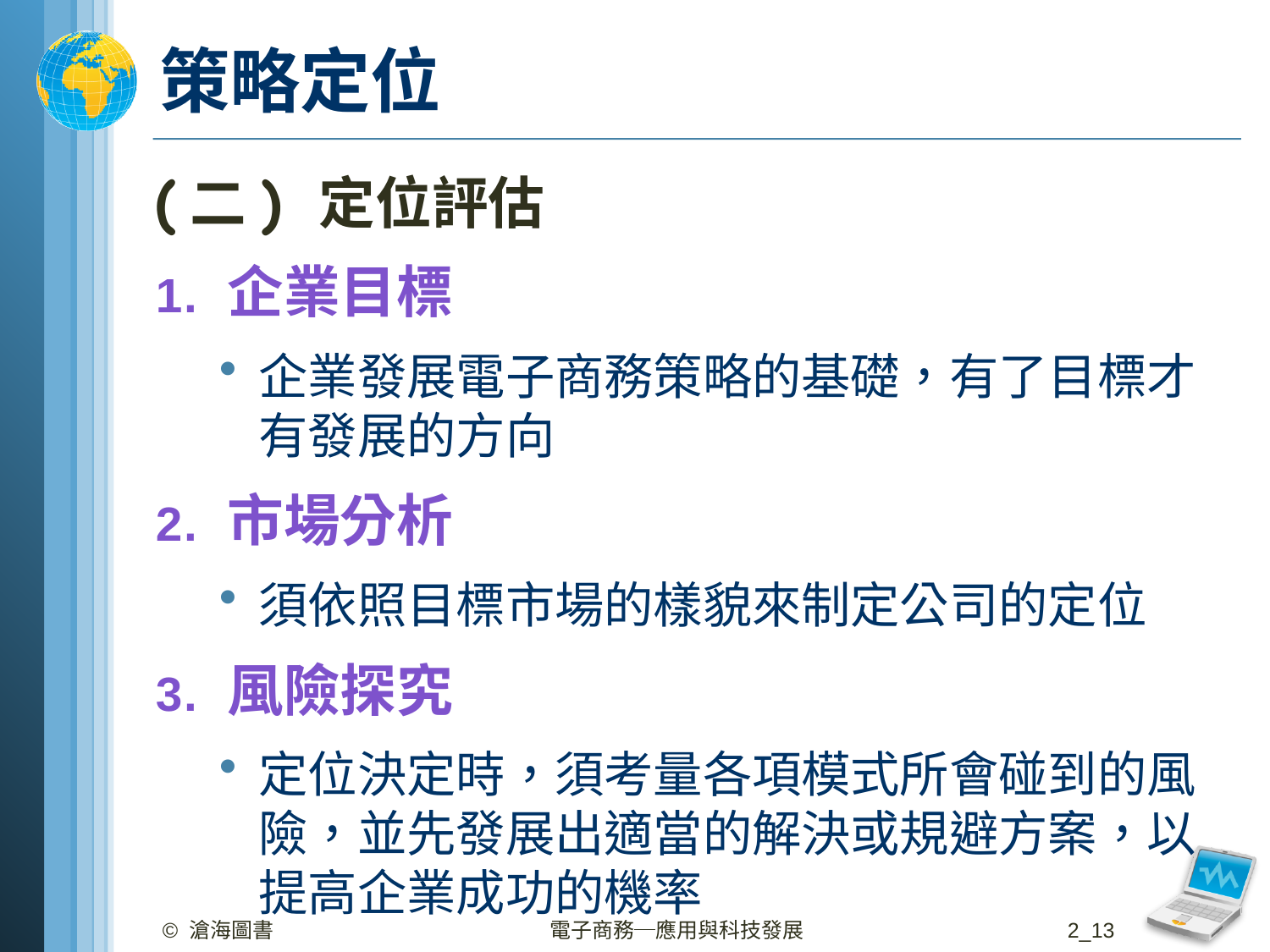

# 策略定位
(二) 定位評估
企業目標
企業發展電子商務策略的基礎，有了目標才有發展的方向
市場分析
須依照目標市場的樣貌來制定公司的定位
風險探究
定位決定時，須考量各項模式所會碰到的風險，並先發展出適當的解決或規避方案，以提高企業成功的機率
© 滄海圖書
電子商務─應用與科技發展
2_13